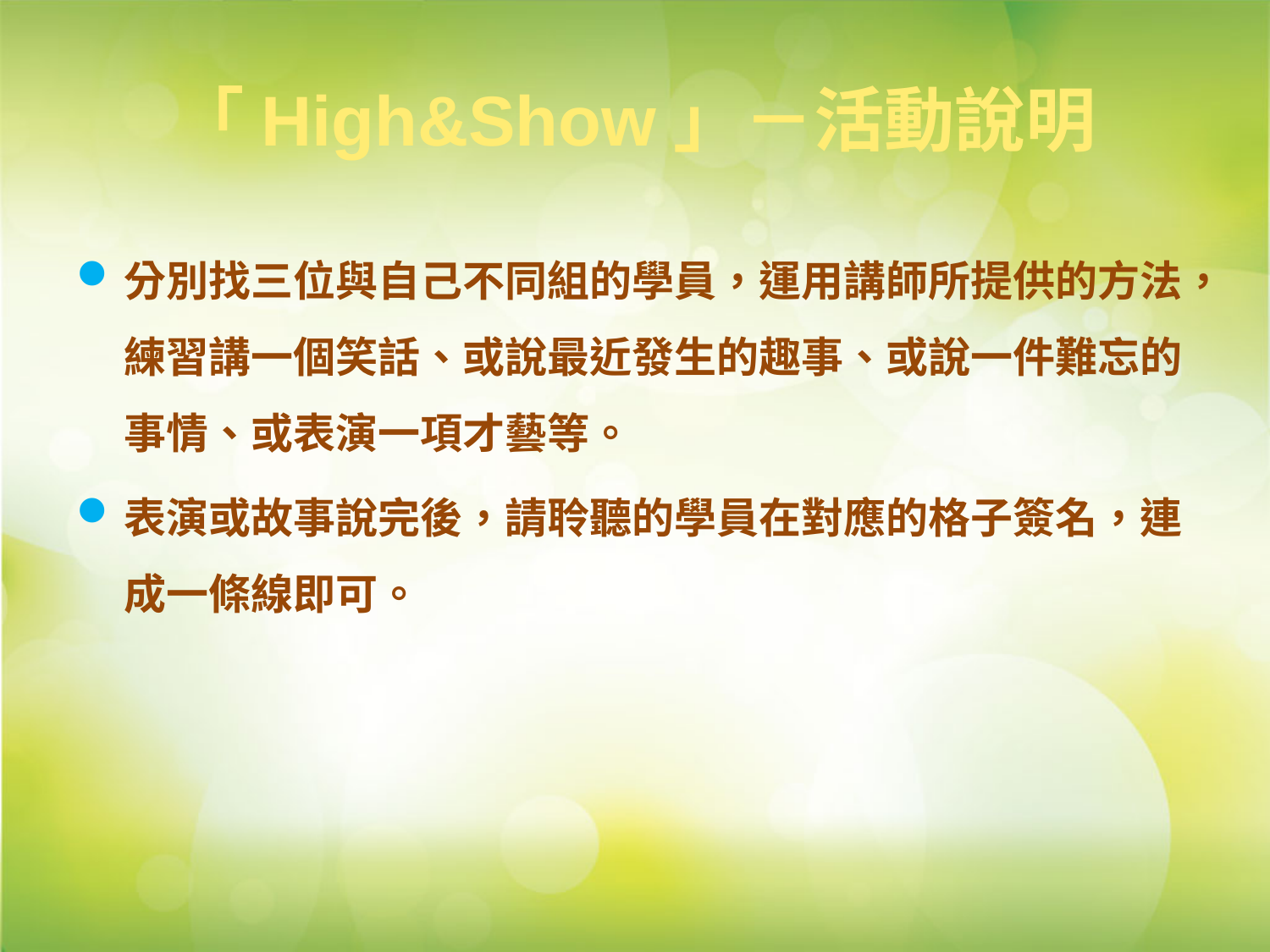

# 「High&Show」－活動說明
分別找三位與自己不同組的學員，運用講師所提供的方法，練習講一個笑話、或說最近發生的趣事、或說一件難忘的事情、或表演一項才藝等。
表演或故事說完後，請聆聽的學員在對應的格子簽名，連成一條線即可。